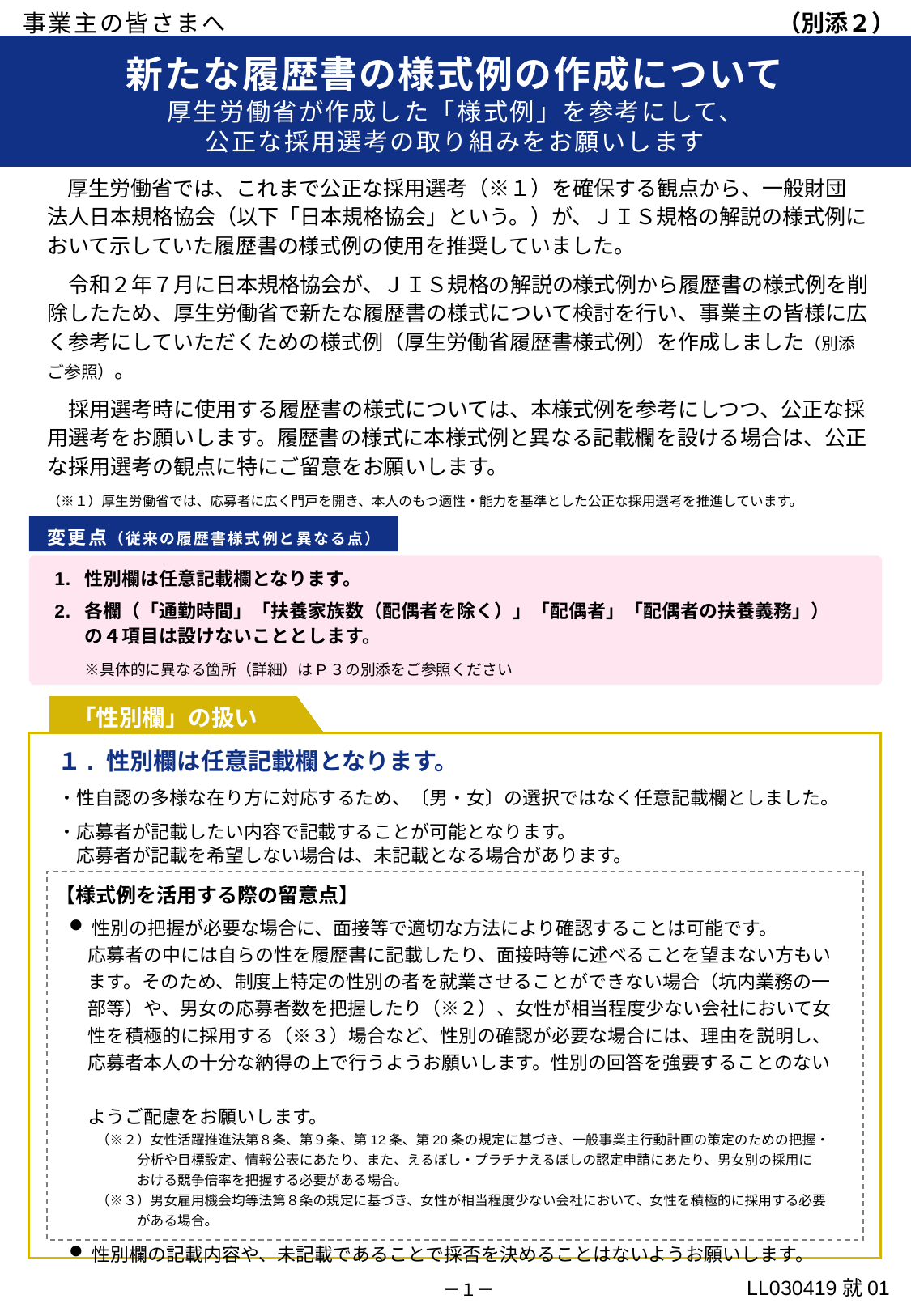

（別添２）
事業主の皆さまへ
新たな履歴書の様式例の作成について
厚生労働省が作成した「様式例」を参考にして、
公正な採用選考の取り組みをお願いします
　厚生労働省では、これまで公正な採用選考（※１）を確保する観点から、一般財団
法人日本規格協会（以下「日本規格協会」という。）が、ＪＩＳ規格の解説の様式例において示していた履歴書の様式例の使用を推奨していました。
　令和２年７月に日本規格協会が、ＪＩＳ規格の解説の様式例から履歴書の様式例を削除したため、厚生労働省で新たな履歴書の様式について検討を行い、事業主の皆様に広く参考にしていただくための様式例（厚生労働省履歴書様式例）を作成しました（別添ご参照）。
　採用選考時に使用する履歴書の様式については、本様式例を参考にしつつ、公正な採用選考をお願いします。履歴書の様式に本様式例と異なる記載欄を設ける場合は、公正な採用選考の観点に特にご留意をお願いします。
（※１）厚生労働省では、応募者に広く門戸を開き、本人のもつ適性・能力を基準とした公正な採用選考を推進しています。
変更点（従来の履歴書様式例と異なる点）

性別欄は任意記載欄となります。
各欄（「通勤時間」「扶養家族数（配偶者を除く）」「配偶者」「配偶者の扶養義務」）の４項目は設けないこととします。
　　※具体的に異なる箇所（詳細）はP３の別添をご参照ください
　「性別欄」の扱い

１. 性別欄は任意記載欄となります。
・性自認の多様な在り方に対応するため、〔男・女〕の選択ではなく任意記載欄としました。
・応募者が記載したい内容で記載することが可能となります。
　応募者が記載を希望しない場合は、未記載となる場合があります。

【様式例を活用する際の留意点】
性別の把握が必要な場合に、面接等で適切な方法により確認することは可能です。
　応募者の中には自らの性を履歴書に記載したり、面接時等に述べることを望まない方もい
　ます。そのため、制度上特定の性別の者を就業させることができない場合（坑内業務の一
　部等）や、男女の応募者数を把握したり（※２）、女性が相当程度少ない会社において女
　性を積極的に採用する（※３）場合など、性別の確認が必要な場合には、理由を説明し、
　応募者本人の十分な納得の上で行うようお願いします。性別の回答を強要することのない
　ようご配慮をお願いします。
　　（※２）女性活躍推進法第８条、第９条、第12条、第20条の規定に基づき、一般事業主行動計画の策定のための把握・
　　　　　分析や目標設定、情報公表にあたり、また、えるぼし・プラチナえるぼしの認定申請にあたり、男女別の採用に
　　　　　おける競争倍率を把握する必要がある場合。
　　（※３）男女雇用機会均等法第８条の規定に基づき、女性が相当程度少ない会社において、女性を積極的に採用する必要
　　　　　がある場合。

性別欄の記載内容や、未記載であることで採否を決めることはないようお願いします。
LL030419就01
－１－